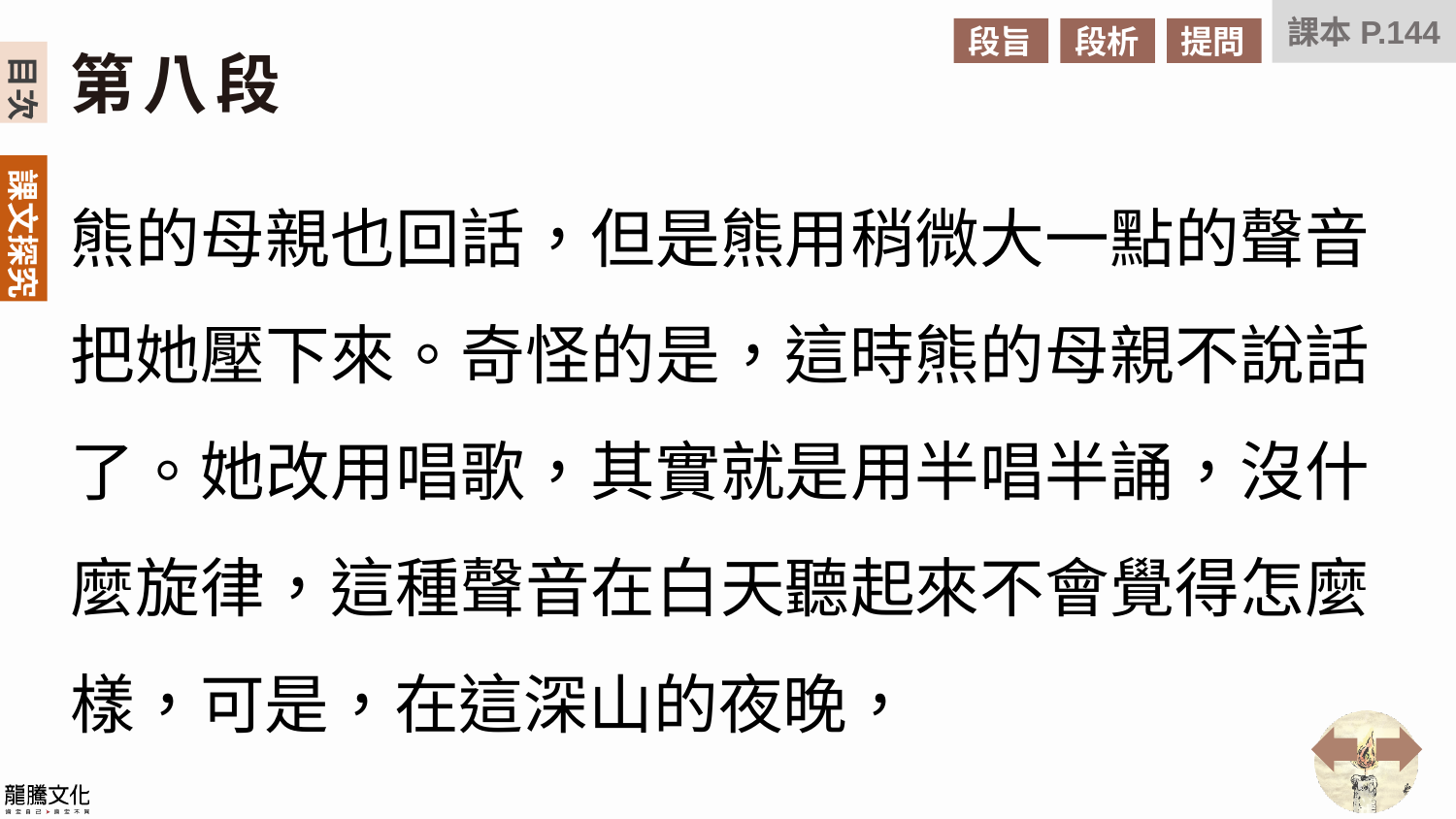

課本P.144
段旨
段析
提問
第八段
熊的母親也回話，但是熊用稍微大一點的聲音把她壓下來。奇怪的是，這時熊的母親不說話了。她改用唱歌，其實就是用半唱半誦，沒什麼旋律，這種聲音在白天聽起來不會覺得怎麼樣，可是，在這深山的夜晚，